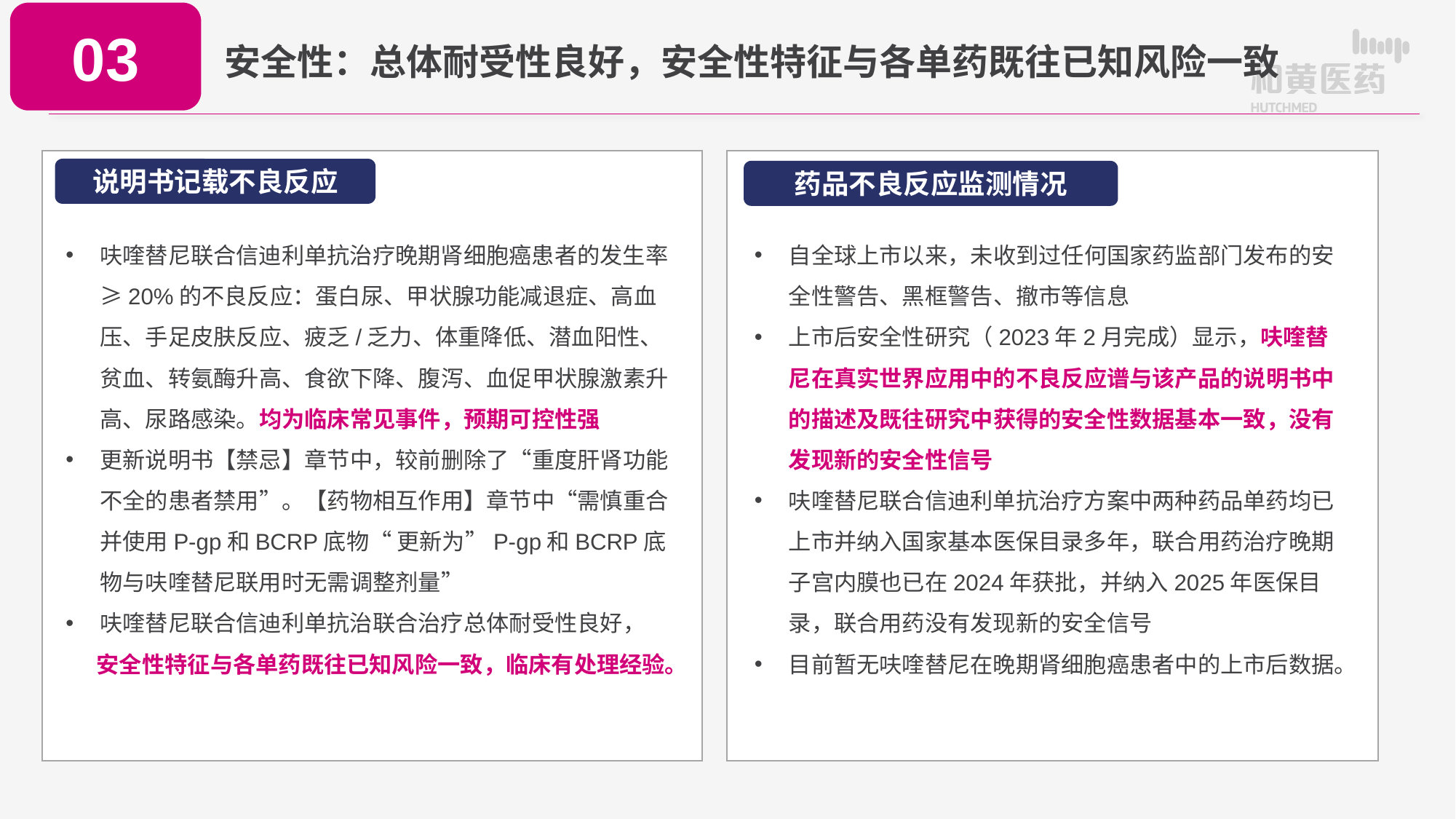

03
安全性：总体耐受性良好，安全性特征与各单药既往已知风险一致

说明书记载不良反应
药品不良反应监测情况
呋喹替尼联合信迪利单抗治疗晚期肾细胞癌患者的发生率≥20%的不良反应：蛋白尿、甲状腺功能减退症、高血压、手足皮肤反应、疲乏/乏力、体重降低、潜血阳性、贫血、转氨酶升高、食欲下降、腹泻、血促甲状腺激素升高、尿路感染。均为临床常见事件，预期可控性强
更新说明书【禁忌】章节中，较前删除了“重度肝肾功能不全的患者禁用”。【药物相互作用】章节中“需慎重合并使用P-gp和BCRP底物“ 更新为”P-gp和BCRP底物与呋喹替尼联用时无需调整剂量”
呋喹替尼联合信迪利单抗治联合治疗总体耐受性良好，
     安全性特征与各单药既往已知风险一致，临床有处理经验。
自全球上市以来，未收到过任何国家药监部门发布的安全性警告、黑框警告、撤市等信息
上市后安全性研究（2023年2月完成）显示，呋喹替尼在真实世界应用中的不良反应谱与该产品的说明书中的描述及既往研究中获得的安全性数据基本一致，没有发现新的安全性信号
呋喹替尼联合信迪利单抗治疗方案中两种药品单药均已上市并纳入国家基本医保目录多年，联合用药治疗晚期子宫内膜也已在2024年获批，并纳入2025年医保目录，联合用药没有发现新的安全信号
目前暂无呋喹替尼在晚期肾细胞癌患者中的上市后数据。